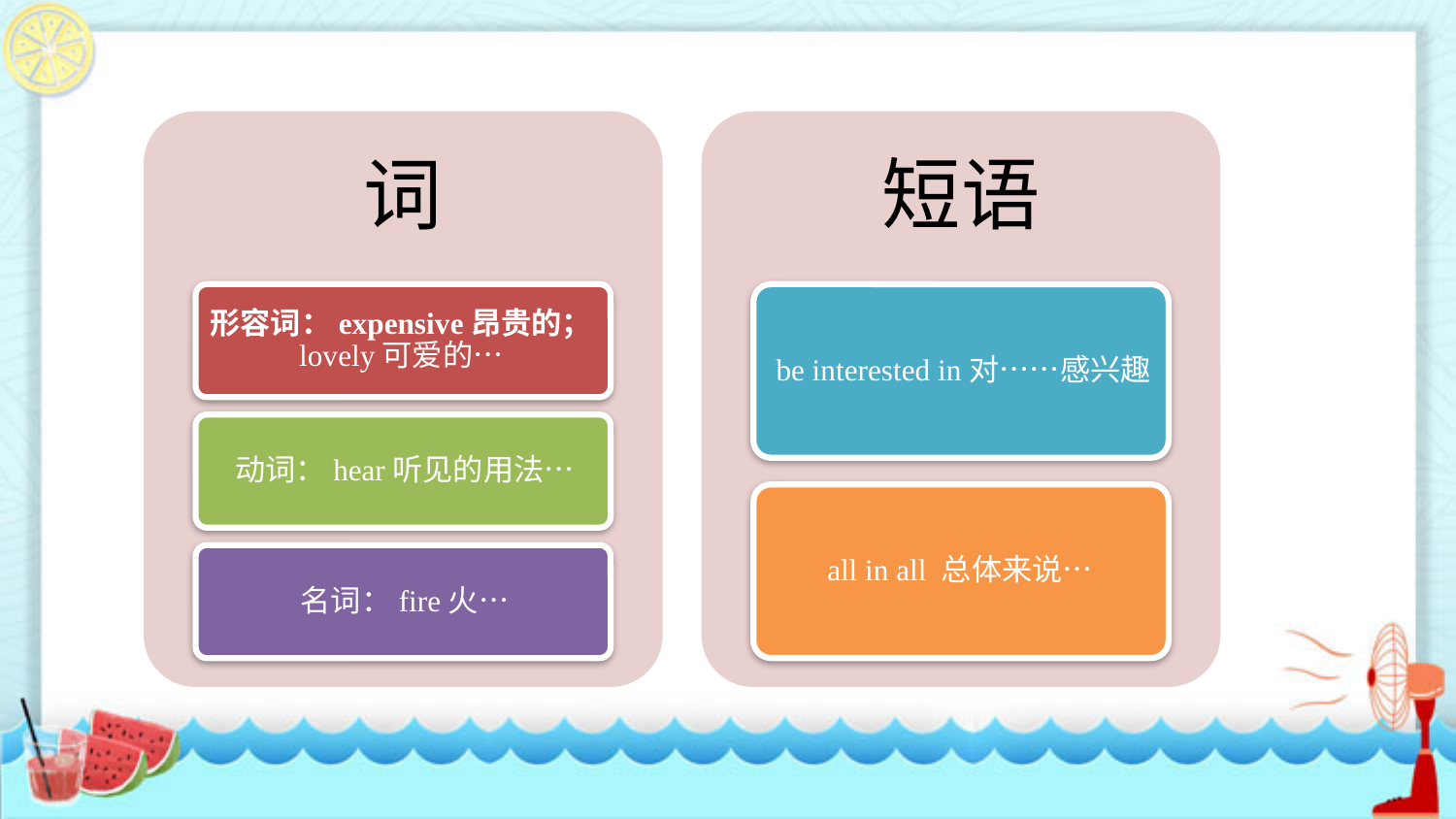

词
形容词：expensive昂贵的；lovely可爱的…
动词：hear听见的用法…
名词：fire火…
短语
be interested in对……感兴趣
all in all 总体来说…